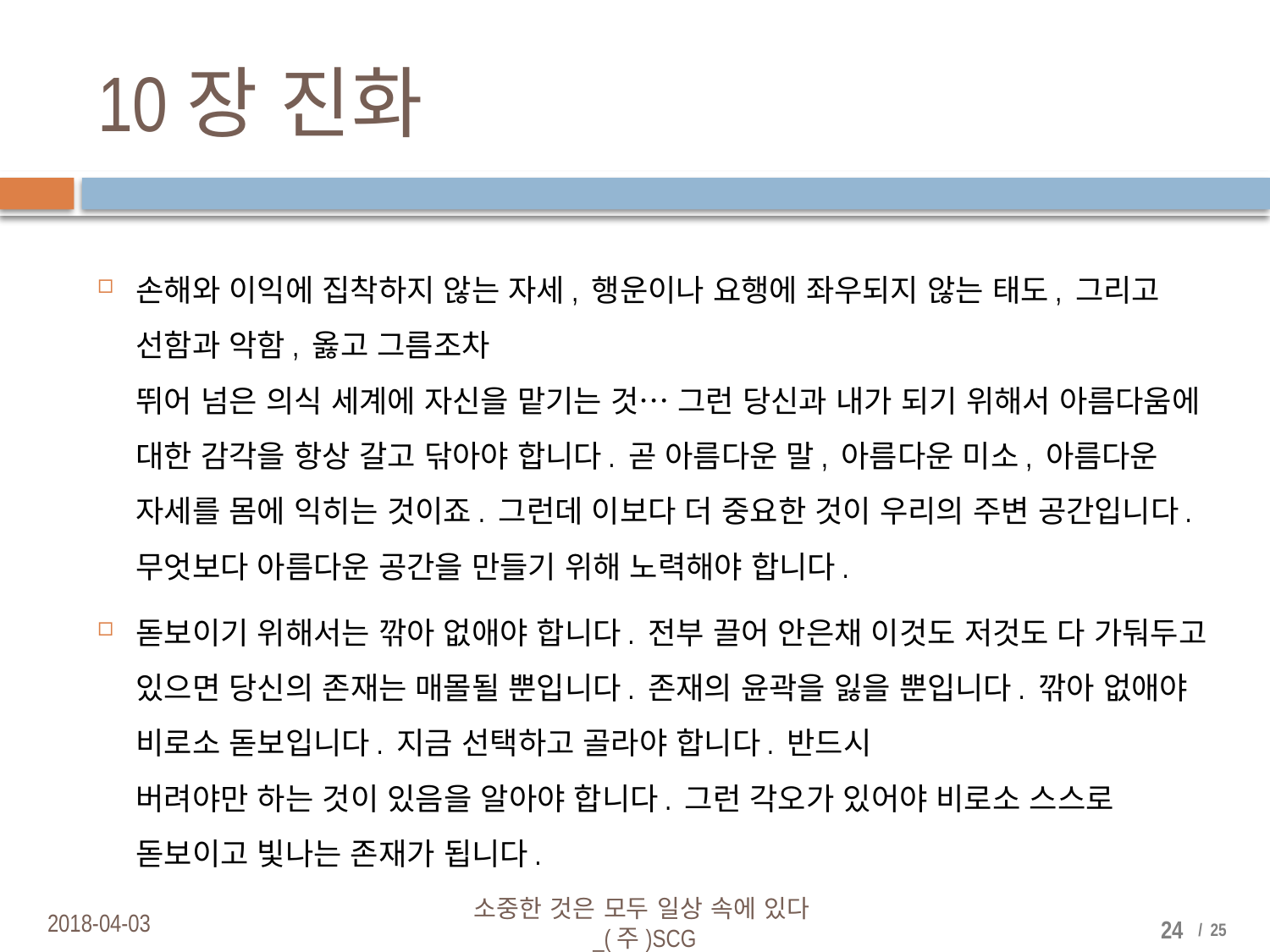

# 10장 진화
손해와 이익에 집착하지 않는 자세, 행운이나 요행에 좌우되지 않는 태도, 그리고 선함과 악함, 옳고 그름조차
뛰어 넘은 의식 세계에 자신을 맡기는 것… 그런 당신과 내가 되기 위해서 아름다움에 대한 감각을 항상 갈고 닦아야 합니다. 곧 아름다운 말, 아름다운 미소, 아름다운 자세를 몸에 익히는 것이죠. 그런데 이보다 더 중요한 것이 우리의 주변 공간입니다. 무엇보다 아름다운 공간을 만들기 위해 노력해야 합니다.
돋보이기 위해서는 깎아 없애야 합니다. 전부 끌어 안은채 이것도 저것도 다 가둬두고 있으면 당신의 존재는 매몰될 뿐입니다. 존재의 윤곽을 잃을 뿐입니다. 깎아 없애야 비로소 돋보입니다. 지금 선택하고 골라야 합니다. 반드시
버려야만 하는 것이 있음을 알아야 합니다. 그런 각오가 있어야 비로소 스스로 돋보이고 빛나는 존재가 됩니다.
2018-04-03
소중한 것은 모두 일상 속에 있다_(주)SCG
24